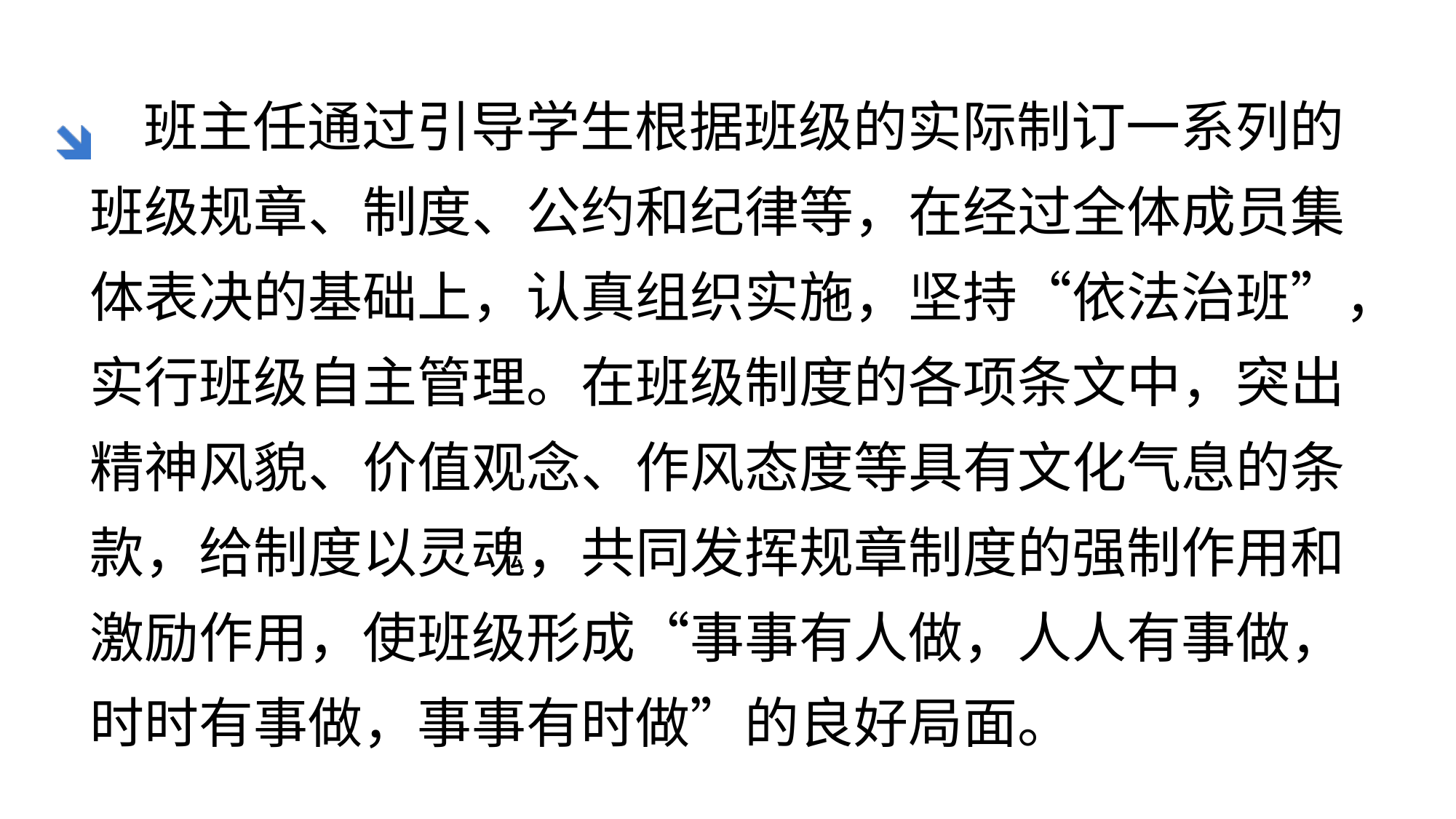

班主任通过引导学生根据班级的实际制订一系列的班级规章、制度、公约和纪律等，在经过全体成员集体表决的基础上，认真组织实施，坚持“依法治班”，实行班级自主管理。在班级制度的各项条文中，突出精神风貌、价值观念、作风态度等具有文化气息的条款，给制度以灵魂，共同发挥规章制度的强制作用和激励作用，使班级形成“事事有人做，人人有事做，时时有事做，事事有时做”的良好局面。